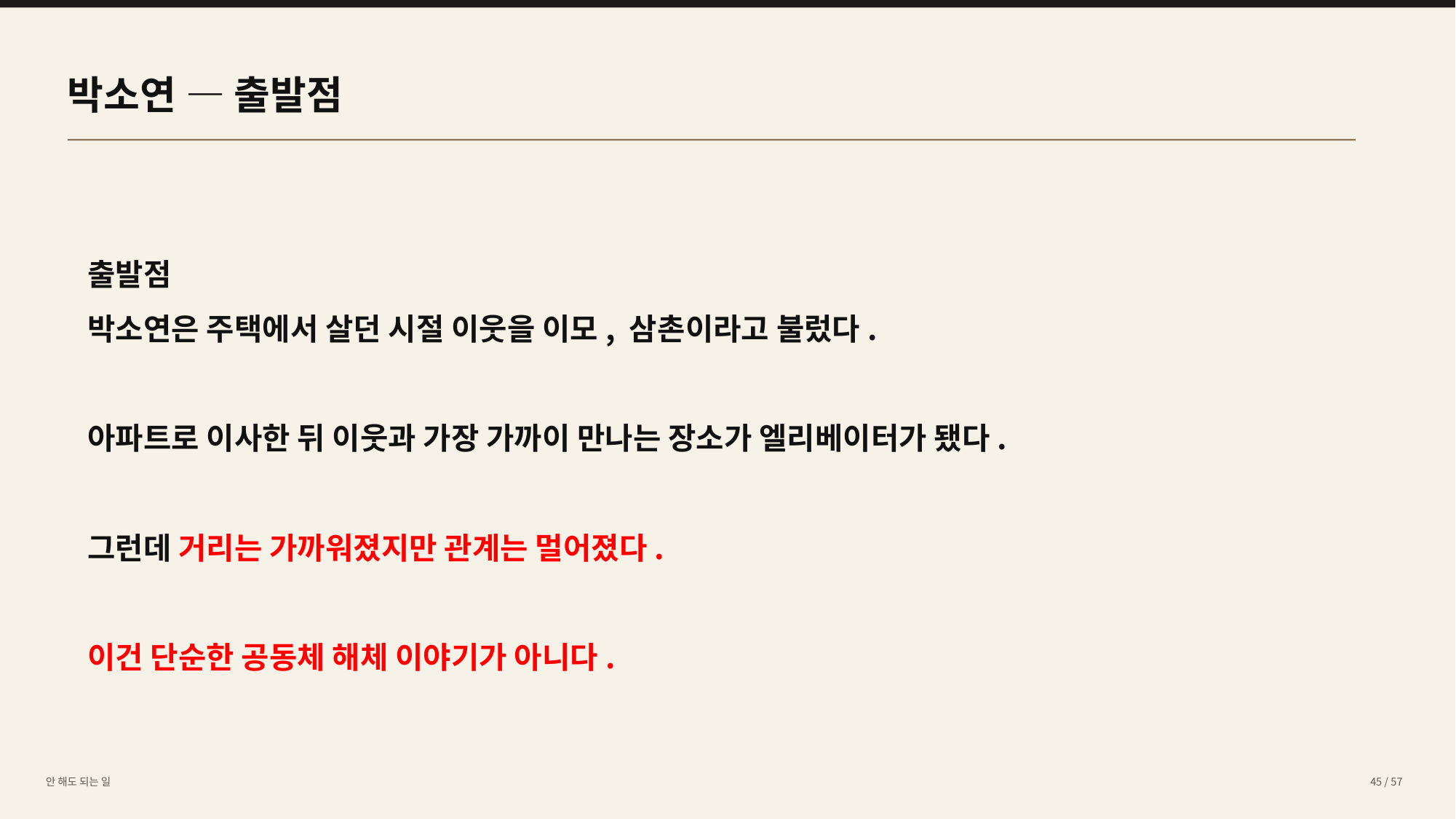

박소연 — 출발점

출발점
박소연은 주택에서 살던 시절 이웃을 이모, 삼촌이라고 불렀다.

아파트로 이사한 뒤 이웃과 가장 가까이 만나는 장소가 엘리베이터가 됐다.

그런데 거리는 가까워졌지만 관계는 멀어졌다.

이건 단순한 공동체 해체 이야기가 아니다.
안 해도 되는 일
45 / 57